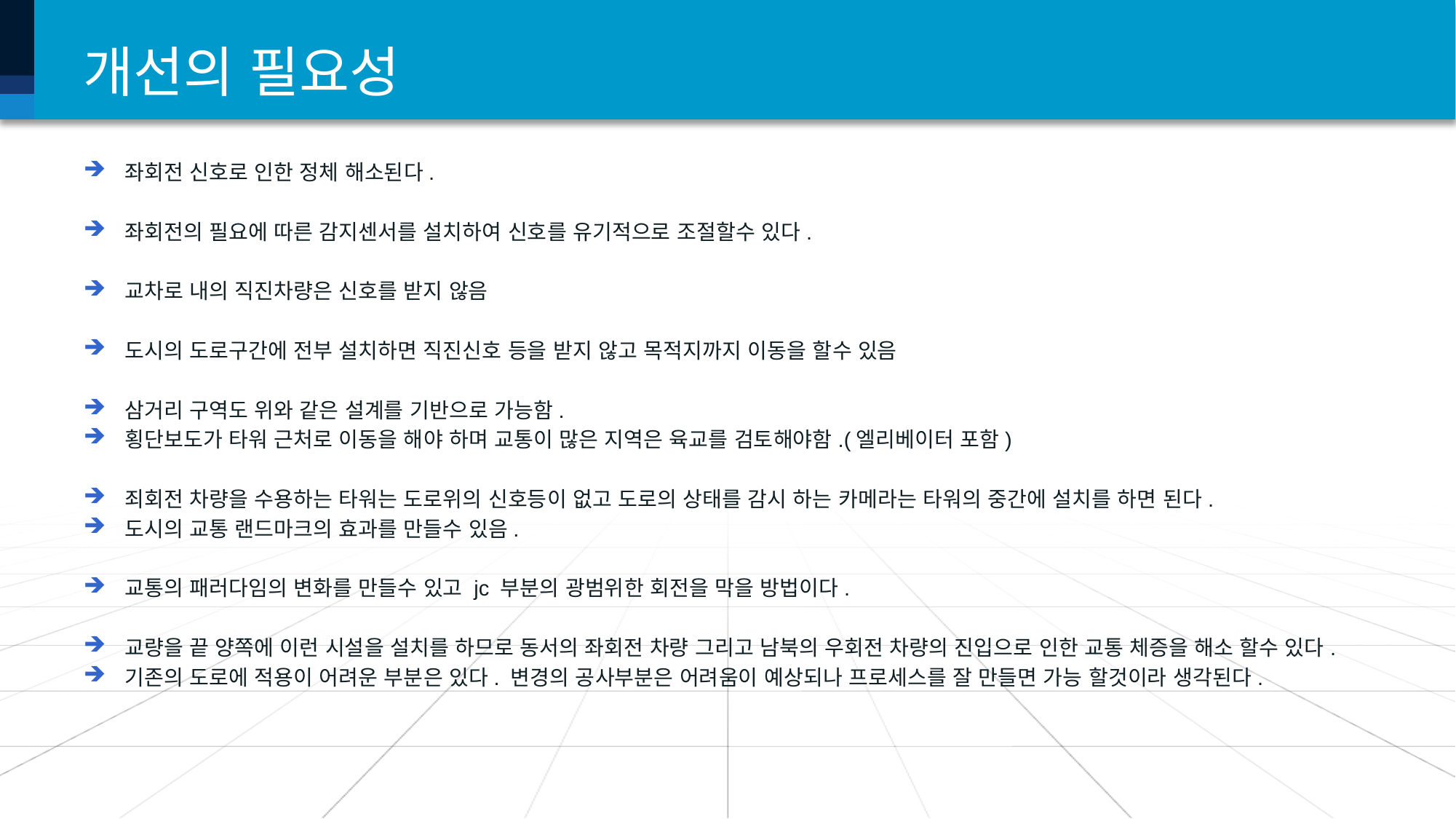

# 개선의 필요성
좌회전 신호로 인한 정체 해소된다.

좌회전의 필요에 따른 감지센서를 설치하여 신호를 유기적으로 조절할수 있다.

교차로 내의 직진차량은 신호를 받지 않음

도시의 도로구간에 전부 설치하면 직진신호 등을 받지 않고 목적지까지 이동을 할수 있음

삼거리 구역도 위와 같은 설계를 기반으로 가능함.
횡단보도가 타워 근처로 이동을 해야 하며 교통이 많은 지역은 육교를 검토해야함.(엘리베이터 포함)

죄회전 차량을 수용하는 타워는 도로위의 신호등이 없고 도로의 상태를 감시 하는 카메라는 타워의 중간에 설치를 하면 된다.
도시의 교통 랜드마크의 효과를 만들수 있음.

교통의 패러다임의 변화를 만들수 있고 jc 부분의 광범위한 회전을 막을 방법이다.

교량을 끝 양쪽에 이런 시설을 설치를 하므로 동서의 좌회전 차량 그리고 남북의 우회전 차량의 진입으로 인한 교통 체증을 해소 할수 있다.
기존의 도로에 적용이 어려운 부분은 있다. 변경의 공사부분은 어려움이 예상되나 프로세스를 잘 만들면 가능 할것이라 생각된다.